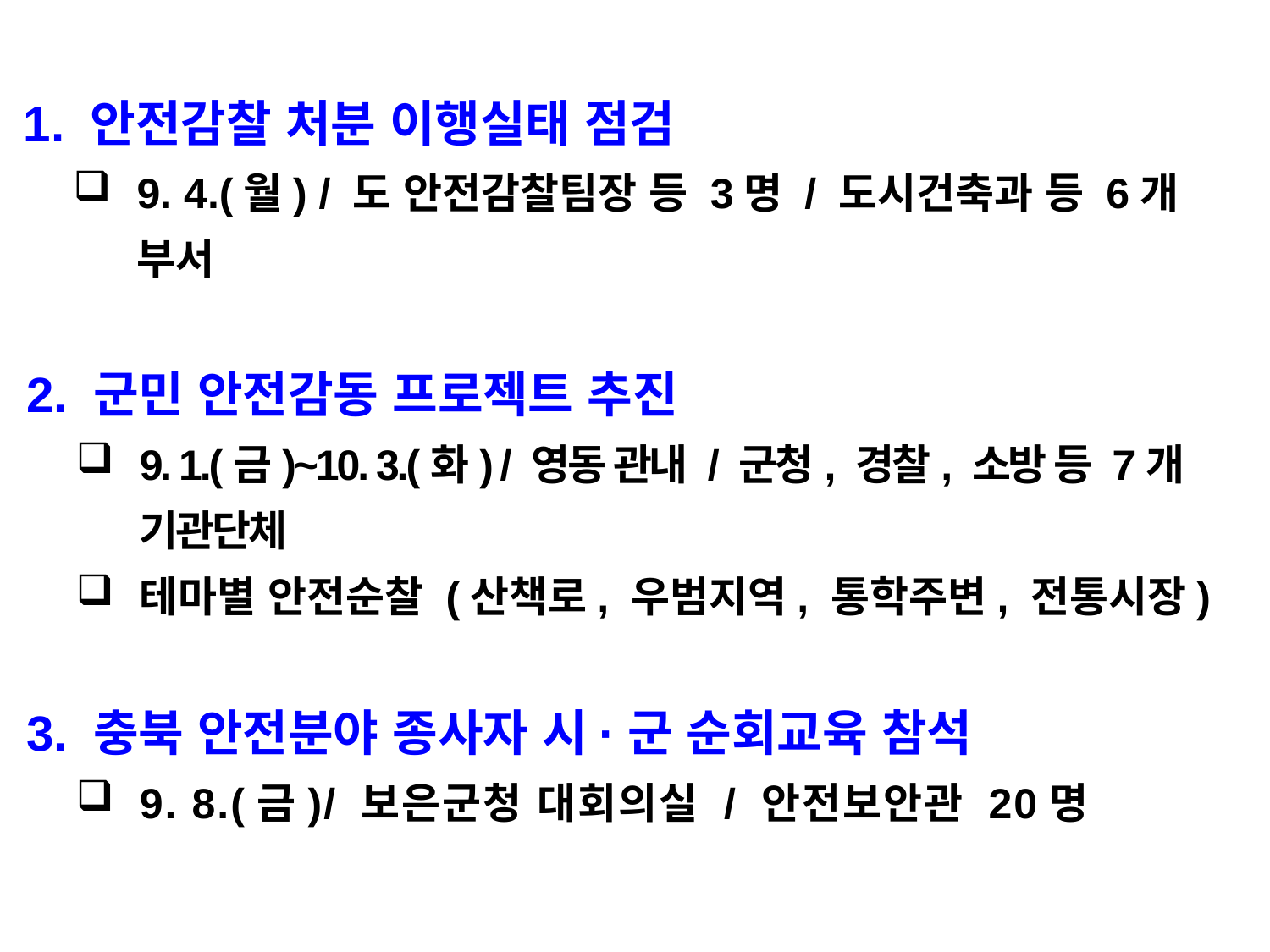

1. 안전감찰 처분 이행실태 점검
9. 4.(월) / 도 안전감찰팀장 등 3명 / 도시건축과 등 6개 부서
 2. 군민 안전감동 프로젝트 추진
9. 1.(금)~10. 3.(화) / 영동 관내 / 군청, 경찰, 소방 등 7개 기관단체
테마별 안전순찰 (산책로, 우범지역, 통학주변, 전통시장)
 3. 충북 안전분야 종사자 시·군 순회교육 참석
9. 8.(금)/ 보은군청 대회의실 / 안전보안관 20명